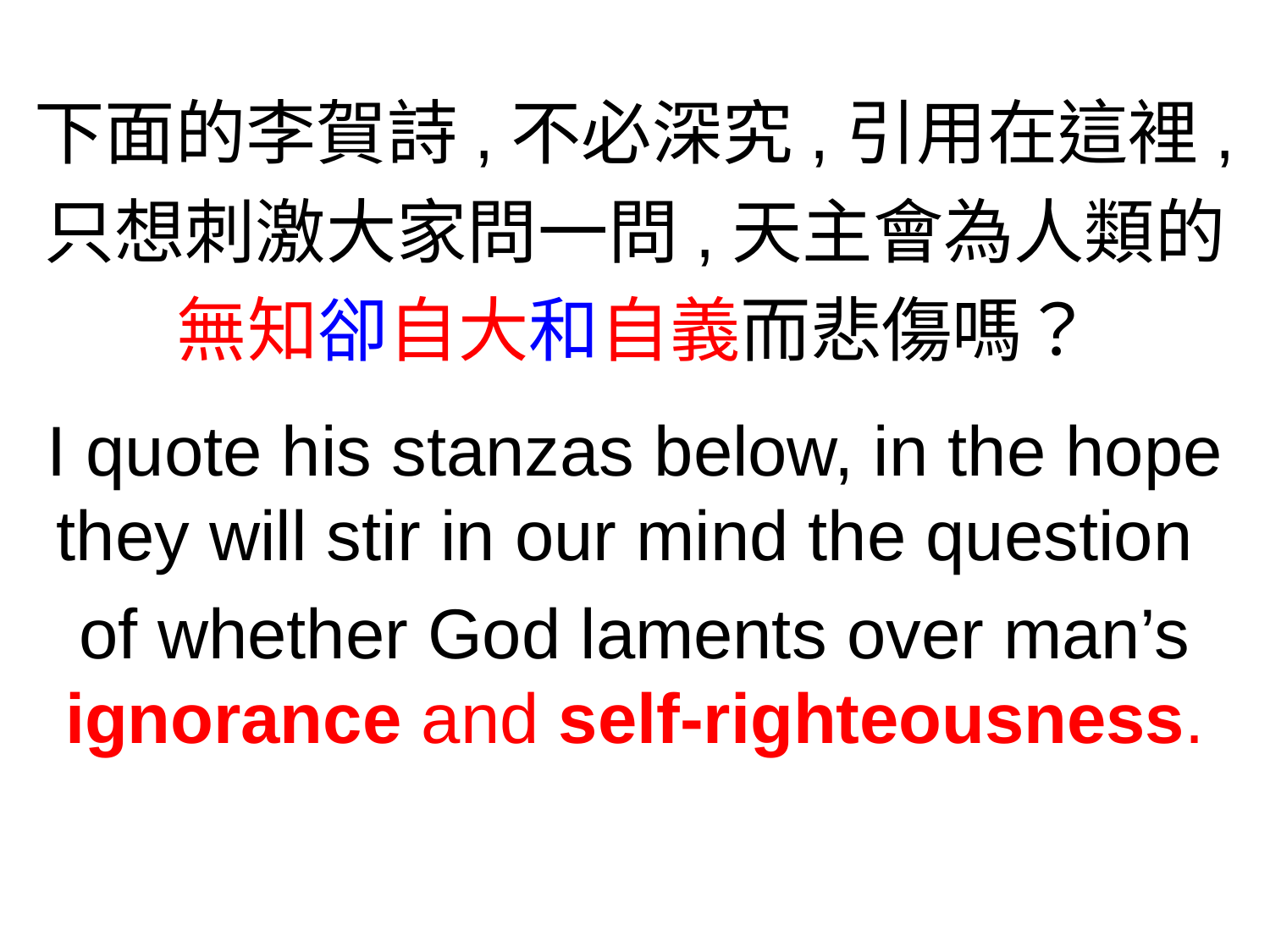

下面的李賀詩,不必深究,引用在這裡,
只想刺激大家問一問,天主會為人類的
無知卻自大和自義而悲傷嗎？
I quote his stanzas below, in the hope they will stir in our mind the question
of whether God laments over man’s ignorance and self-righteousness.